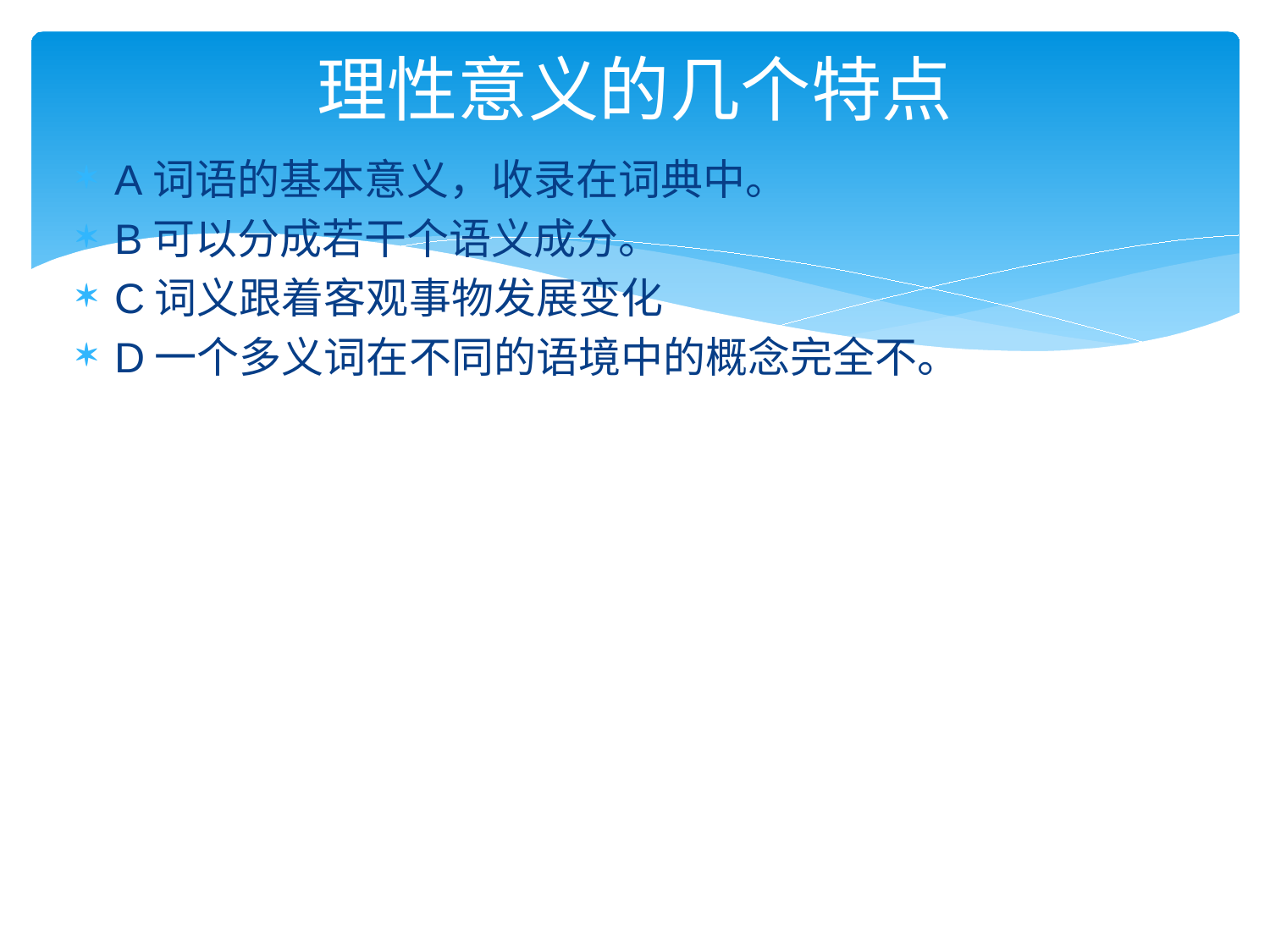

# 理性意义的几个特点
A词语的基本意义，收录在词典中。
B可以分成若干个语义成分。
C词义跟着客观事物发展变化
D一个多义词在不同的语境中的概念完全不。